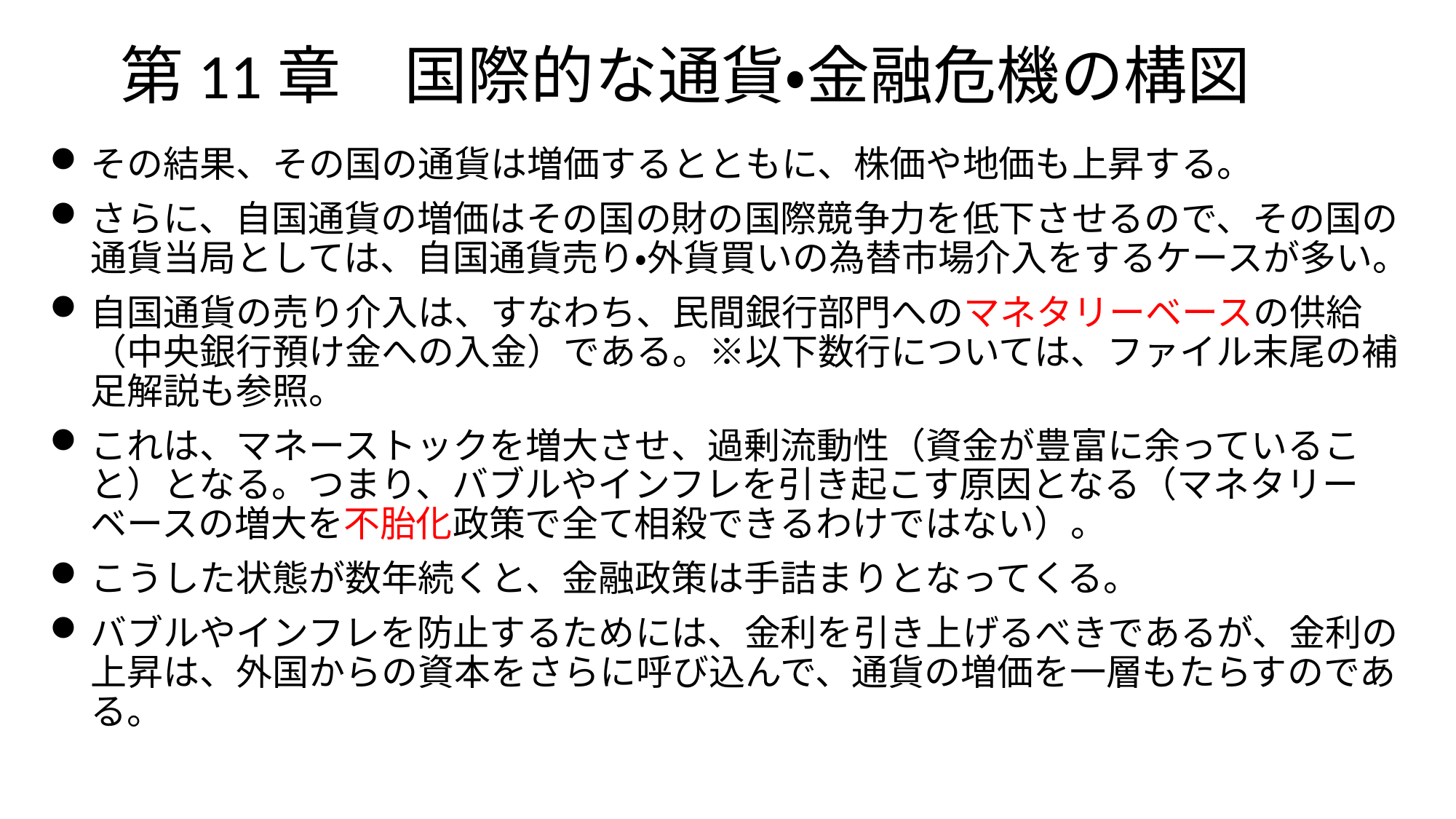

# 第11章　国際的な通貨・金融危機の構図
その結果、その国の通貨は増価するとともに、株価や地価も上昇する。
さらに、自国通貨の増価はその国の財の国際競争力を低下させるので、その国の通貨当局としては、自国通貨売り・外貨買いの為替市場介入をするケースが多い。
自国通貨の売り介入は、すなわち、民間銀行部門へのマネタリーベースの供給（中央銀行預け金への入金）である。※以下数行については、ファイル末尾の補足解説も参照。
これは、マネーストックを増大させ、過剰流動性（資金が豊富に余っていること）となる。つまり、バブルやインフレを引き起こす原因となる（マネタリーベースの増大を不胎化政策で全て相殺できるわけではない）。
こうした状態が数年続くと、金融政策は手詰まりとなってくる。
バブルやインフレを防止するためには、金利を引き上げるべきであるが、金利の上昇は、外国からの資本をさらに呼び込んで、通貨の増価を一層もたらすのである。